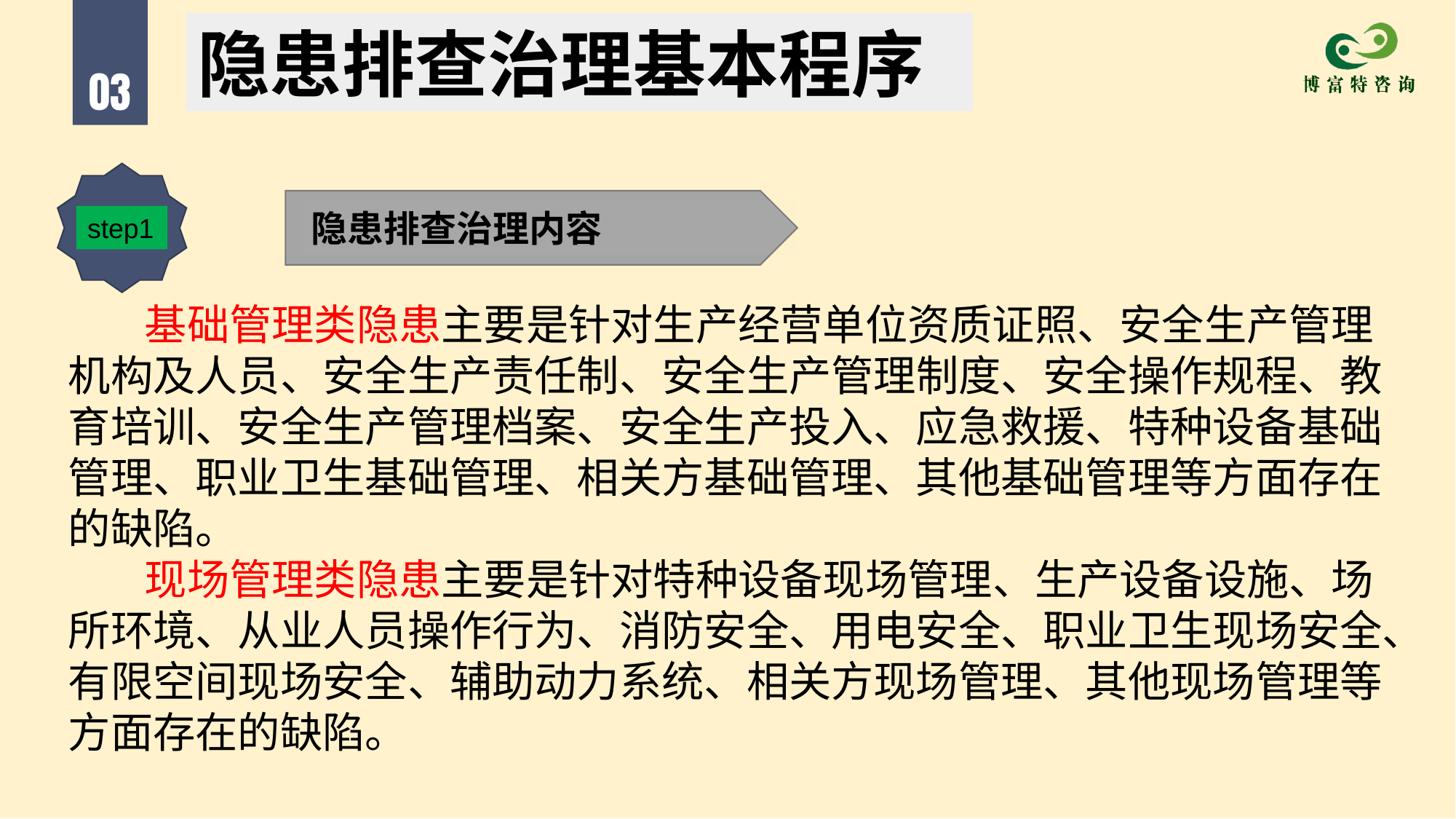

隐患排查治理基本程序
03

隐患排查治理内容
step1
       基础管理类隐患主要是针对生产经营单位资质证照、安全生产管理机构及人员、安全生产责任制、安全生产管理制度、安全操作规程、教育培训、安全生产管理档案、安全生产投入、应急救援、特种设备基础管理、职业卫生基础管理、相关方基础管理、其他基础管理等方面存在的缺陷。
       现场管理类隐患主要是针对特种设备现场管理、生产设备设施、场所环境、从业人员操作行为、消防安全、用电安全、职业卫生现场安全、有限空间现场安全、辅助动力系统、相关方现场管理、其他现场管理等方面存在的缺陷。